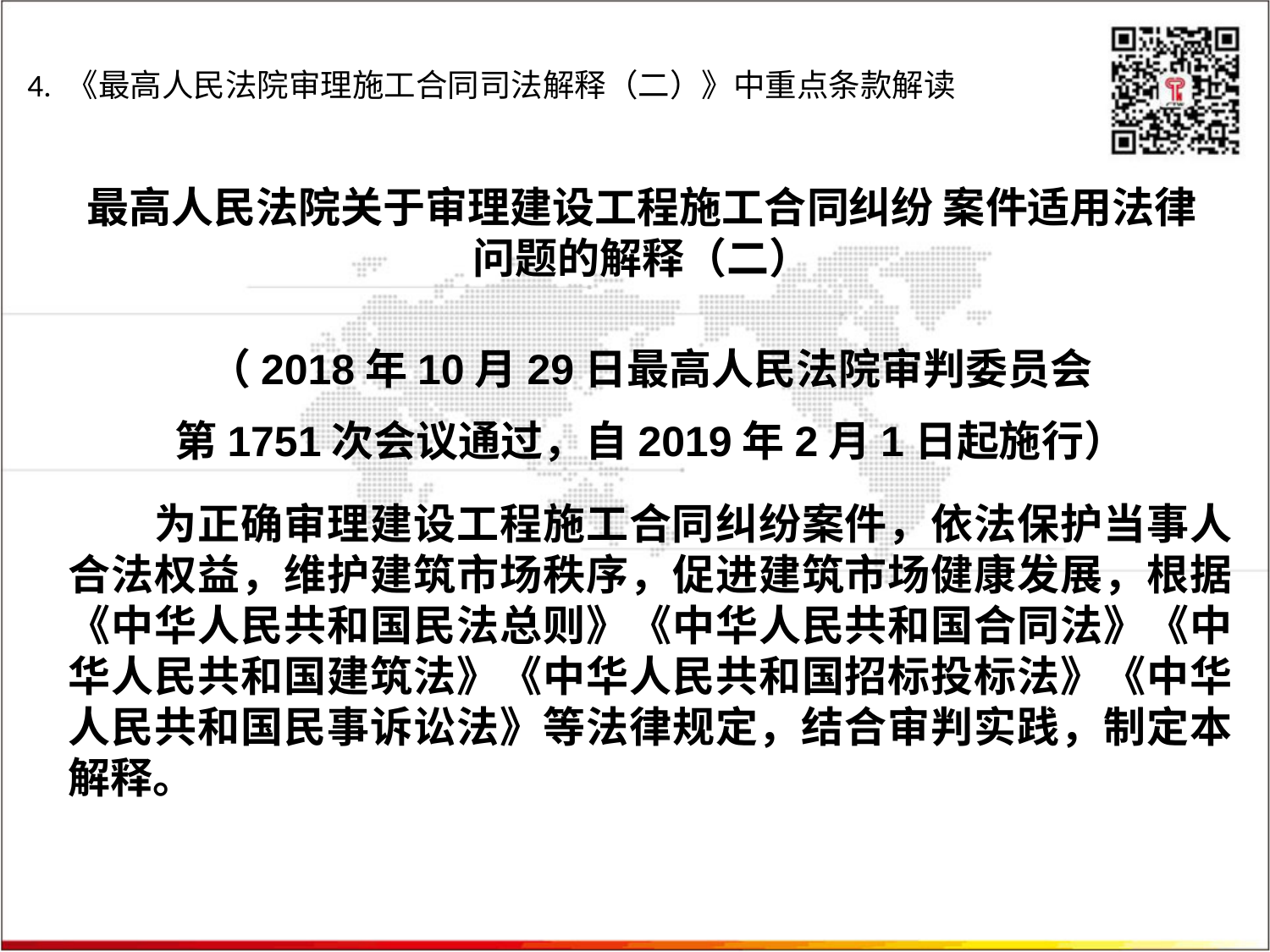

4. 《最高人民法院审理施工合同司法解释（二）》中重点条款解读
# 最高人民法院关于审理建设工程施工合同纠纷 案件适用法律问题的解释（二）
（2018年10月29日最高人民法院审判委员会
第1751次会议通过，自2019年2月1日起施行）
　　为正确审理建设工程施工合同纠纷案件，依法保护当事人合法权益，维护建筑市场秩序，促进建筑市场健康发展，根据《中华人民共和国民法总则》《中华人民共和国合同法》《中华人民共和国建筑法》《中华人民共和国招标投标法》《中华人民共和国民事诉讼法》等法律规定，结合审判实践，制定本解释。